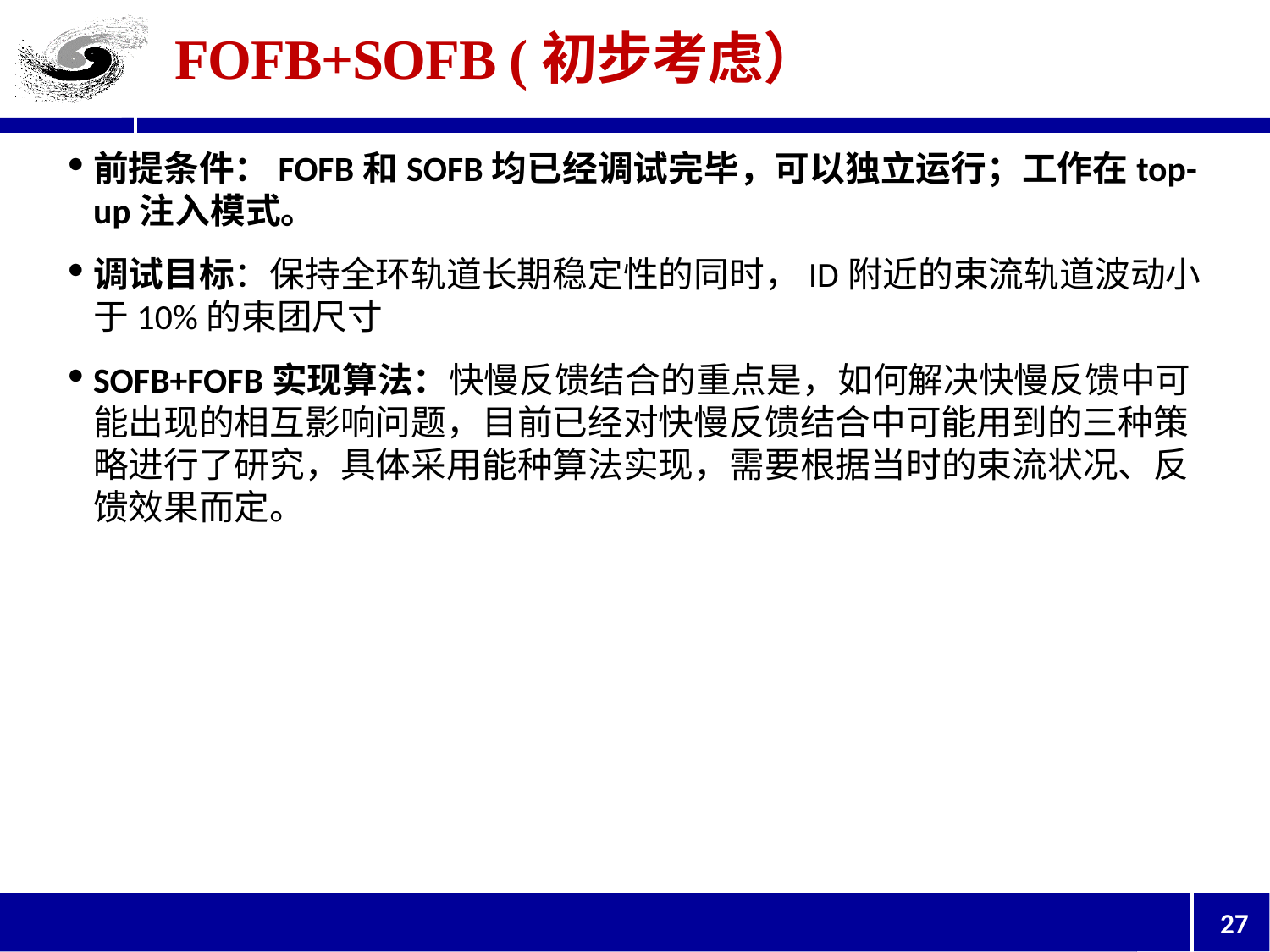

# FOFB+SOFB (初步考虑）

前提条件：FOFB和SOFB均已经调试完毕，可以独立运行；工作在top-up注入模式。
调试目标：保持全环轨道长期稳定性的同时，ID附近的束流轨道波动小于10%的束团尺寸
SOFB+FOFB实现算法：快慢反馈结合的重点是，如何解决快慢反馈中可能出现的相互影响问题，目前已经对快慢反馈结合中可能用到的三种策略进行了研究，具体采用能种算法实现，需要根据当时的束流状况、反馈效果而定。